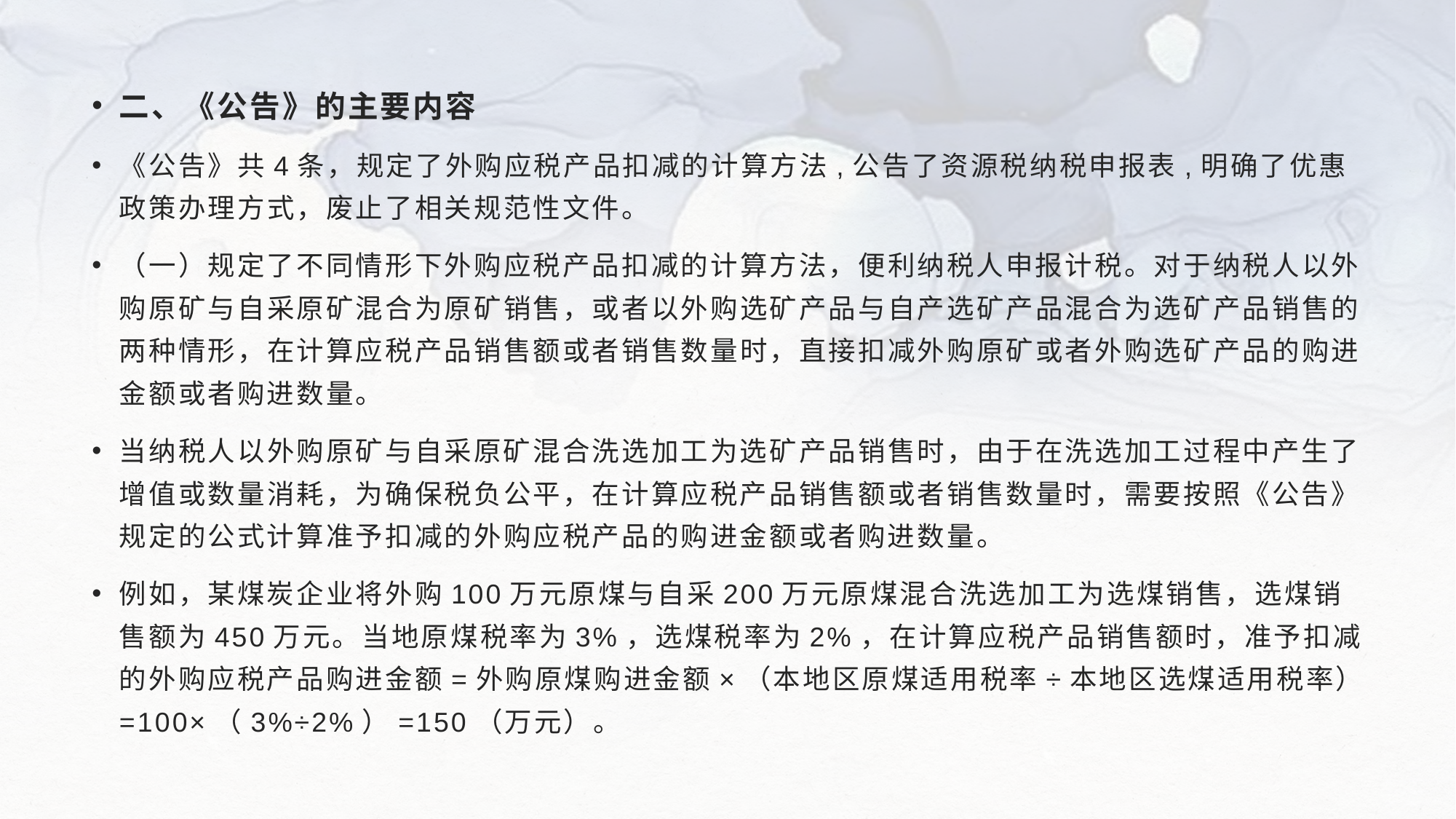

二、《公告》的主要内容
《公告》共4条，规定了外购应税产品扣减的计算方法,公告了资源税纳税申报表,明确了优惠政策办理方式，废止了相关规范性文件。
（一）规定了不同情形下外购应税产品扣减的计算方法，便利纳税人申报计税。对于纳税人以外购原矿与自采原矿混合为原矿销售，或者以外购选矿产品与自产选矿产品混合为选矿产品销售的两种情形，在计算应税产品销售额或者销售数量时，直接扣减外购原矿或者外购选矿产品的购进金额或者购进数量。
当纳税人以外购原矿与自采原矿混合洗选加工为选矿产品销售时，由于在洗选加工过程中产生了增值或数量消耗，为确保税负公平，在计算应税产品销售额或者销售数量时，需要按照《公告》规定的公式计算准予扣减的外购应税产品的购进金额或者购进数量。
例如，某煤炭企业将外购100万元原煤与自采200万元原煤混合洗选加工为选煤销售，选煤销售额为450万元。当地原煤税率为3%，选煤税率为2%，在计算应税产品销售额时，准予扣减的外购应税产品购进金额=外购原煤购进金额×（本地区原煤适用税率÷本地区选煤适用税率）=100×（3%÷2%）=150（万元）。